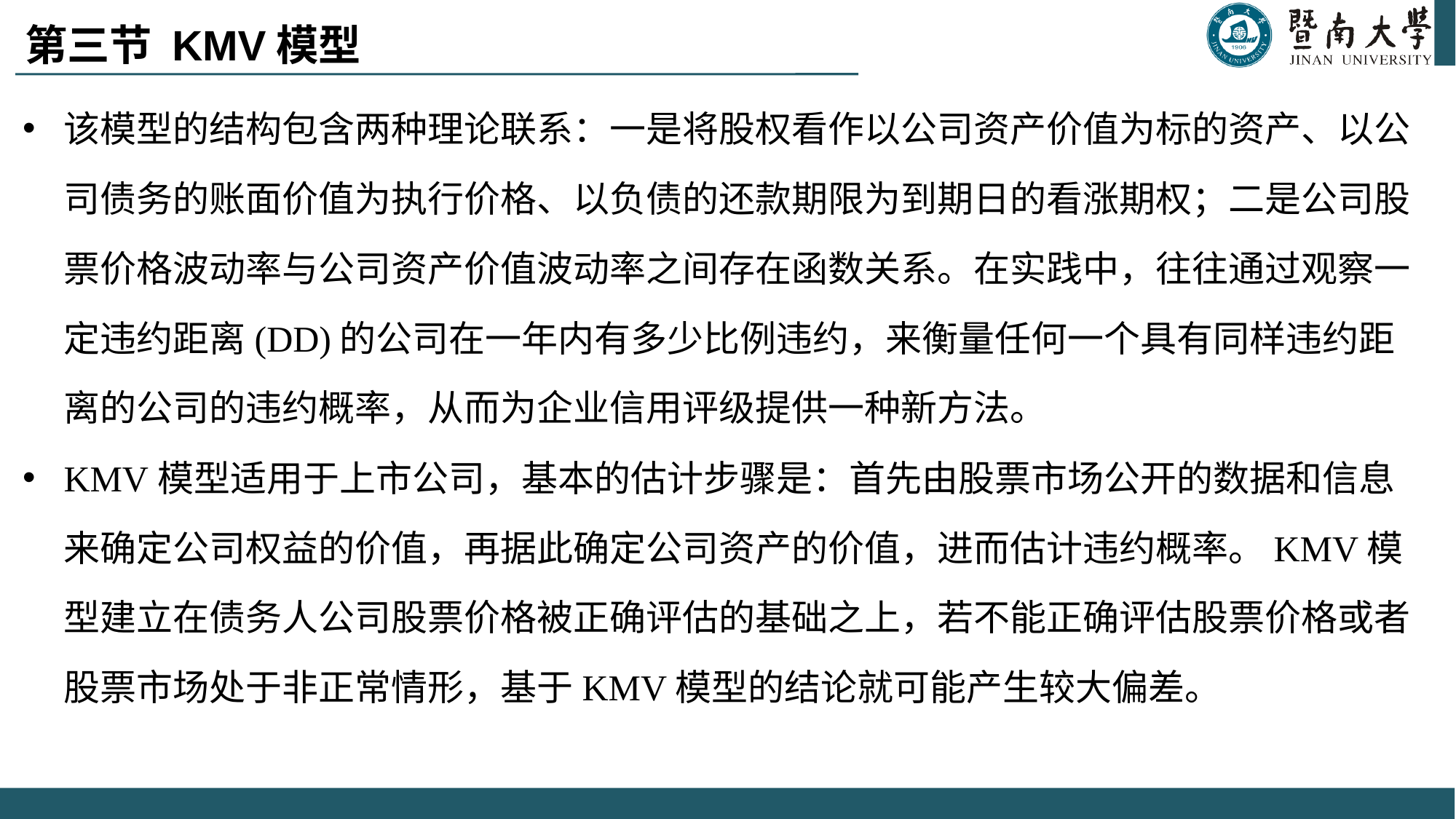

# 第三节 KMV模型
该模型的结构包含两种理论联系：一是将股权看作以公司资产价值为标的资产、以公司债务的账面价值为执行价格、以负债的还款期限为到期日的看涨期权；二是公司股票价格波动率与公司资产价值波动率之间存在函数关系。在实践中，往往通过观察一定违约距离(DD)的公司在一年内有多少比例违约，来衡量任何一个具有同样违约距离的公司的违约概率，从而为企业信用评级提供一种新方法。
KMV模型适用于上市公司，基本的估计步骤是：首先由股票市场公开的数据和信息来确定公司权益的价值，再据此确定公司资产的价值，进而估计违约概率。KMV模型建立在债务人公司股票价格被正确评估的基础之上，若不能正确评估股票价格或者股票市场处于非正常情形，基于KMV模型的结论就可能产生较大偏差。